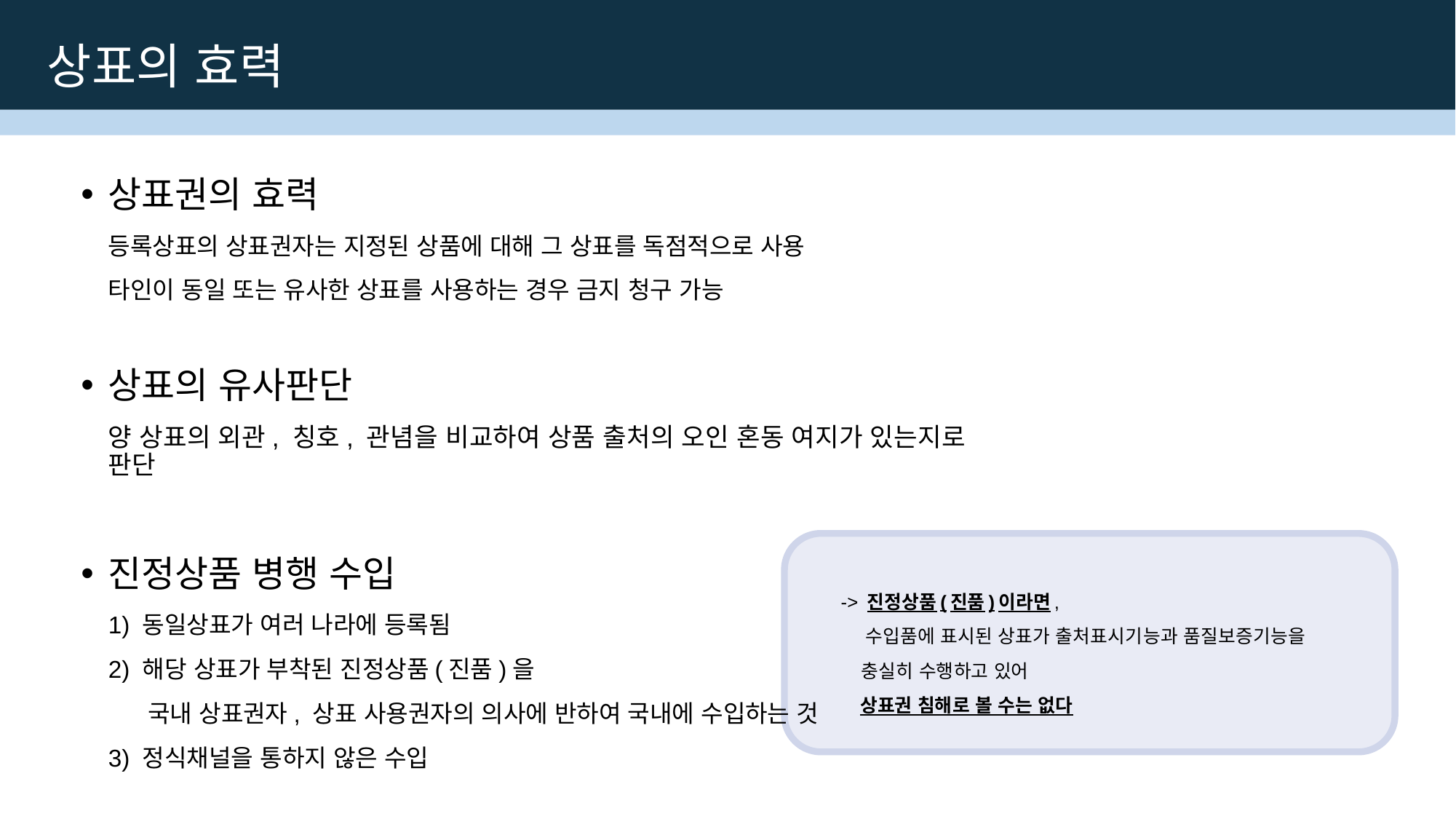

상표의 효력
상표권의 효력
	등록상표의 상표권자는 지정된 상품에 대해 그 상표를 독점적으로 사용
	타인이 동일 또는 유사한 상표를 사용하는 경우 금지 청구 가능

상표의 유사판단
	양 상표의 외관, 칭호, 관념을 비교하여 상품 출처의 오인 혼동 여지가 있는지로 판단

진정상품 병행 수입
	1) 동일상표가 여러 나라에 등록됨
	2) 해당 상표가 부착된 진정상품(진품)을
	     국내 상표권자, 상표 사용권자의 의사에 반하여 국내에 수입하는 것
	3) 정식채널을 통하지 않은 수입

	-> 진정상품(진품)이라면,
	    수입품에 표시된 상표가 출처표시기능과 품질보증기능을
        충실히 수행하고 있어
	   상표권 침해로 볼 수는 없다